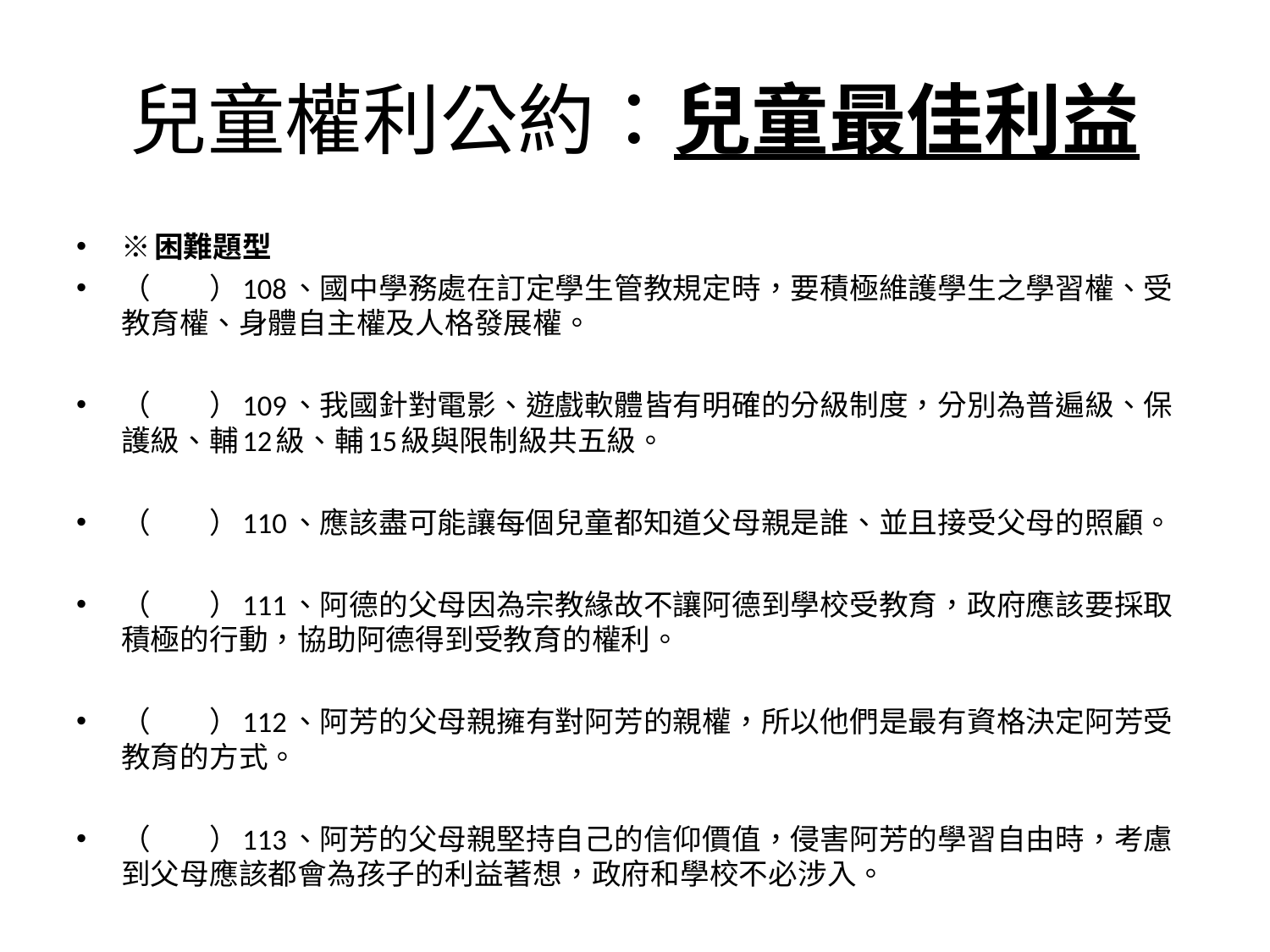

# 兒童權利公約：兒童最佳利益
※困難題型
（　　）108、國中學務處在訂定學生管教規定時，要積極維護學生之學習權、受教育權、身體自主權及人格發展權。

（　　）109、我國針對電影、遊戲軟體皆有明確的分級制度，分別為普遍級、保護級、輔12級、輔15級與限制級共五級。

（　　）110、應該盡可能讓每個兒童都知道父母親是誰、並且接受父母的照顧。

（　　）111、阿德的父母因為宗教緣故不讓阿德到學校受教育，政府應該要採取積極的行動，協助阿德得到受教育的權利。

（　　）112、阿芳的父母親擁有對阿芳的親權，所以他們是最有資格決定阿芳受教育的方式。

（　　）113、阿芳的父母親堅持自己的信仰價值，侵害阿芳的學習自由時，考慮到父母應該都會為孩子的利益著想，政府和學校不必涉入。